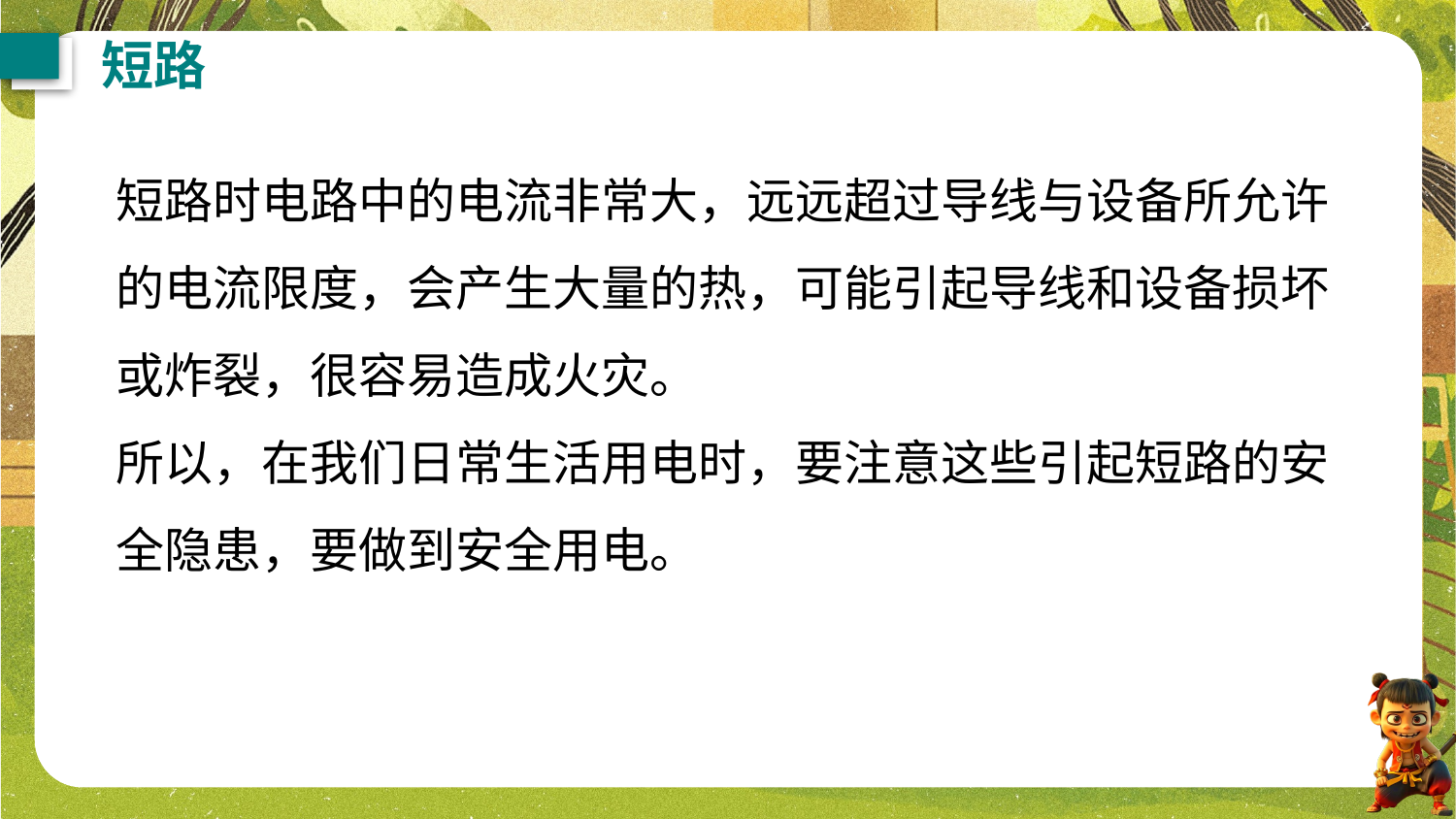

短路

短路时电路中的电流非常大，远远超过导线与设备所允许的电流限度，会产生大量的热，可能引起导线和设备损坏或炸裂，很容易造成火灾。
所以，在我们日常生活用电时，要注意这些引起短路的安全隐患，要做到安全用电。